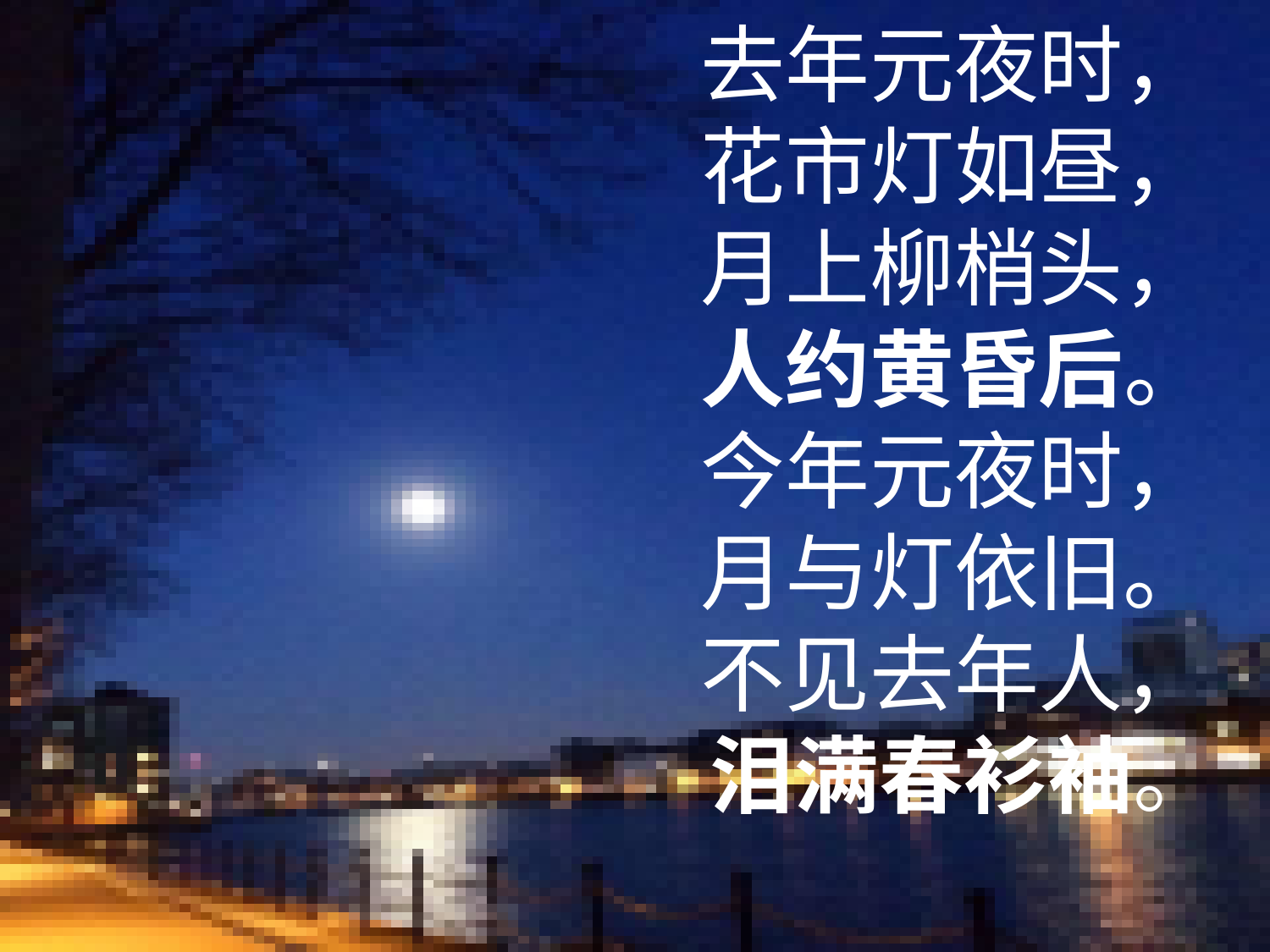

去年元夜时， 
花市灯如昼， 
月上柳梢头， 
人约黄昏后。 
今年元夜时， 
月与灯依旧。 
不见去年人， 
泪满春衫袖。